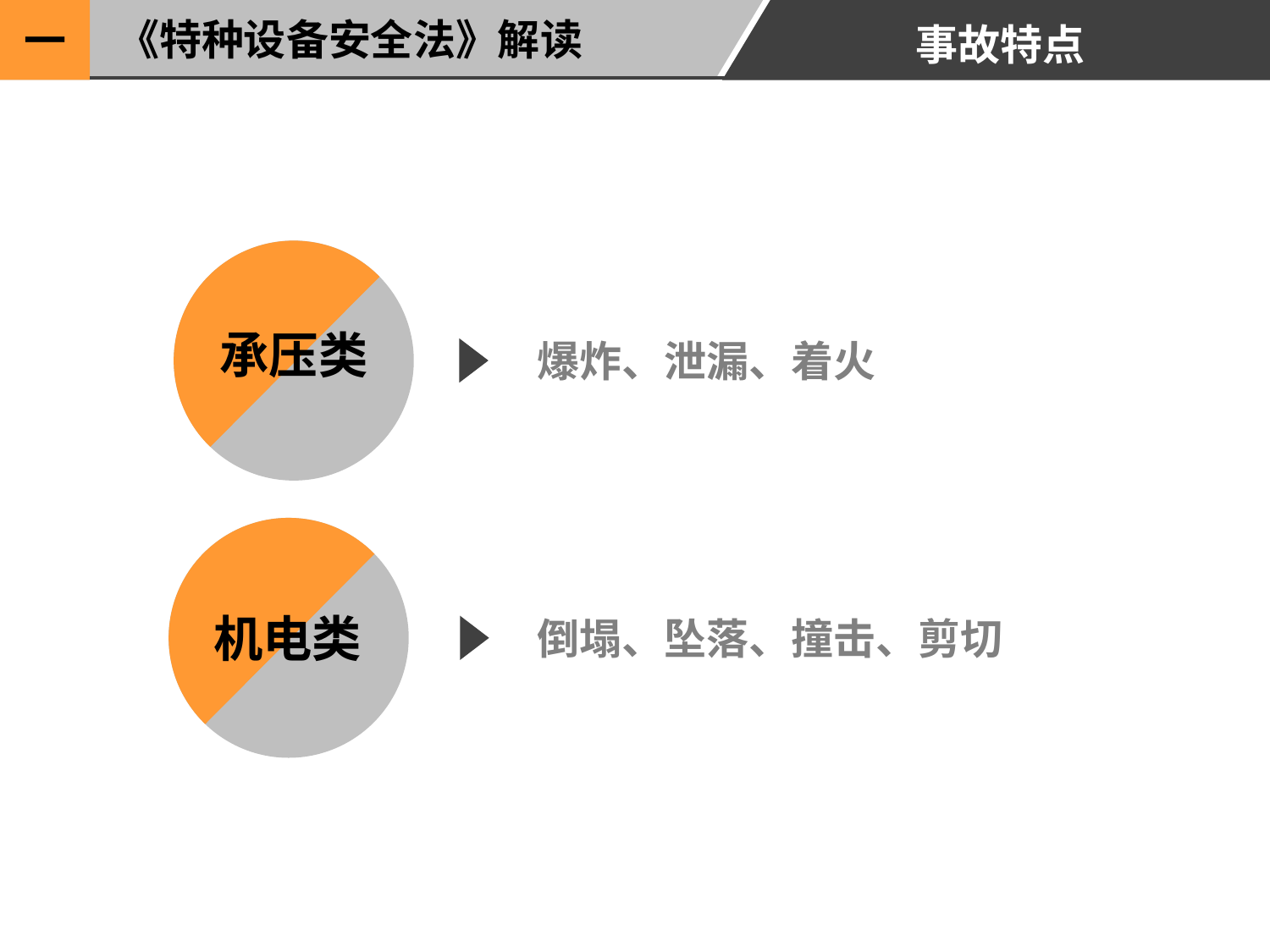

《特种设备安全法》解读
一
事故特点

承压类
爆炸、泄漏、着火

机电类
倒塌、坠落、撞击、剪切